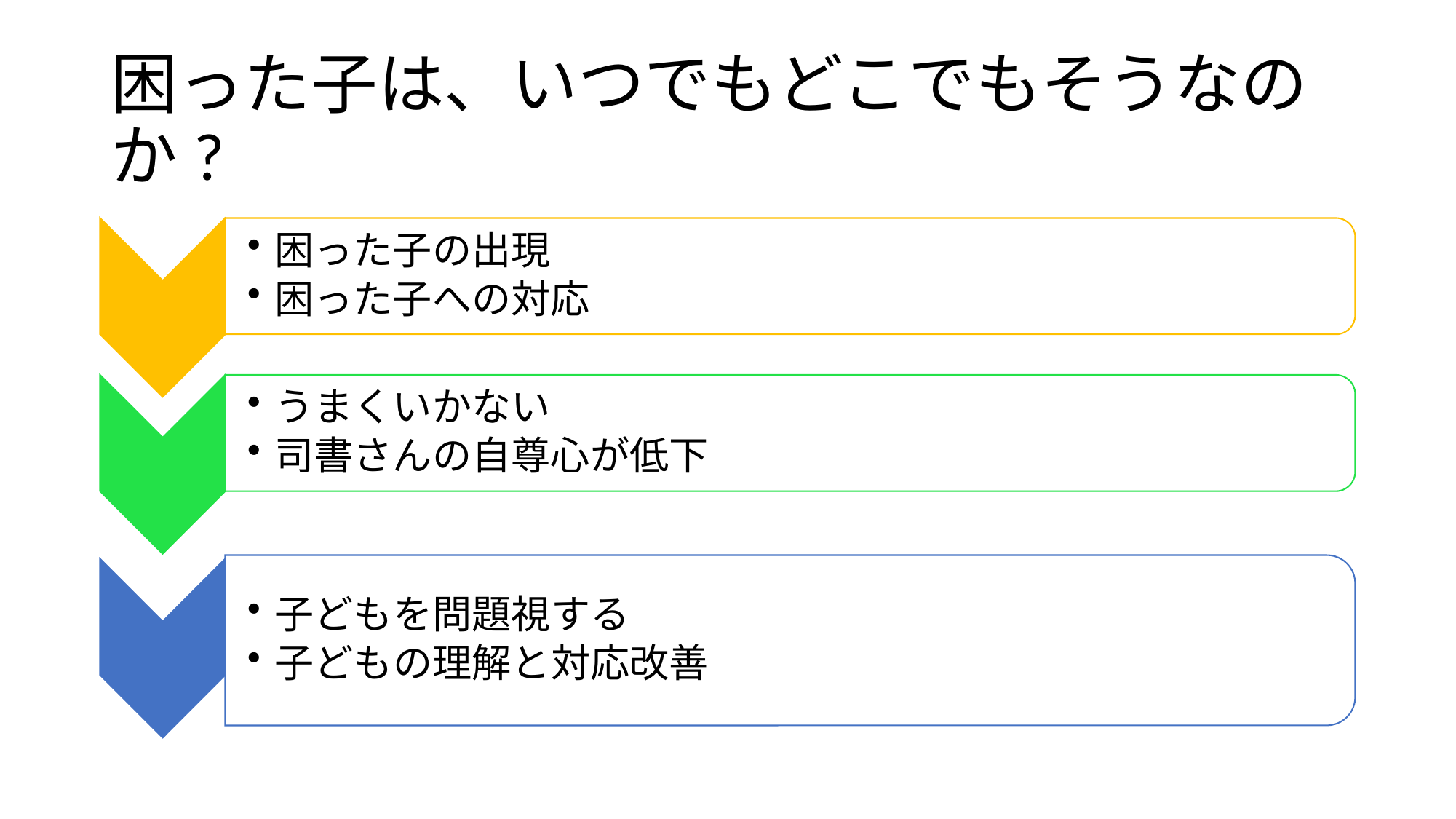

# 困った子は、いつでもどこでもそうなのか?

困った子の出現
困った子への対応

うまくいかない
司書さんの自尊心が低下

子どもを問題視する
子どもの理解と対応改善